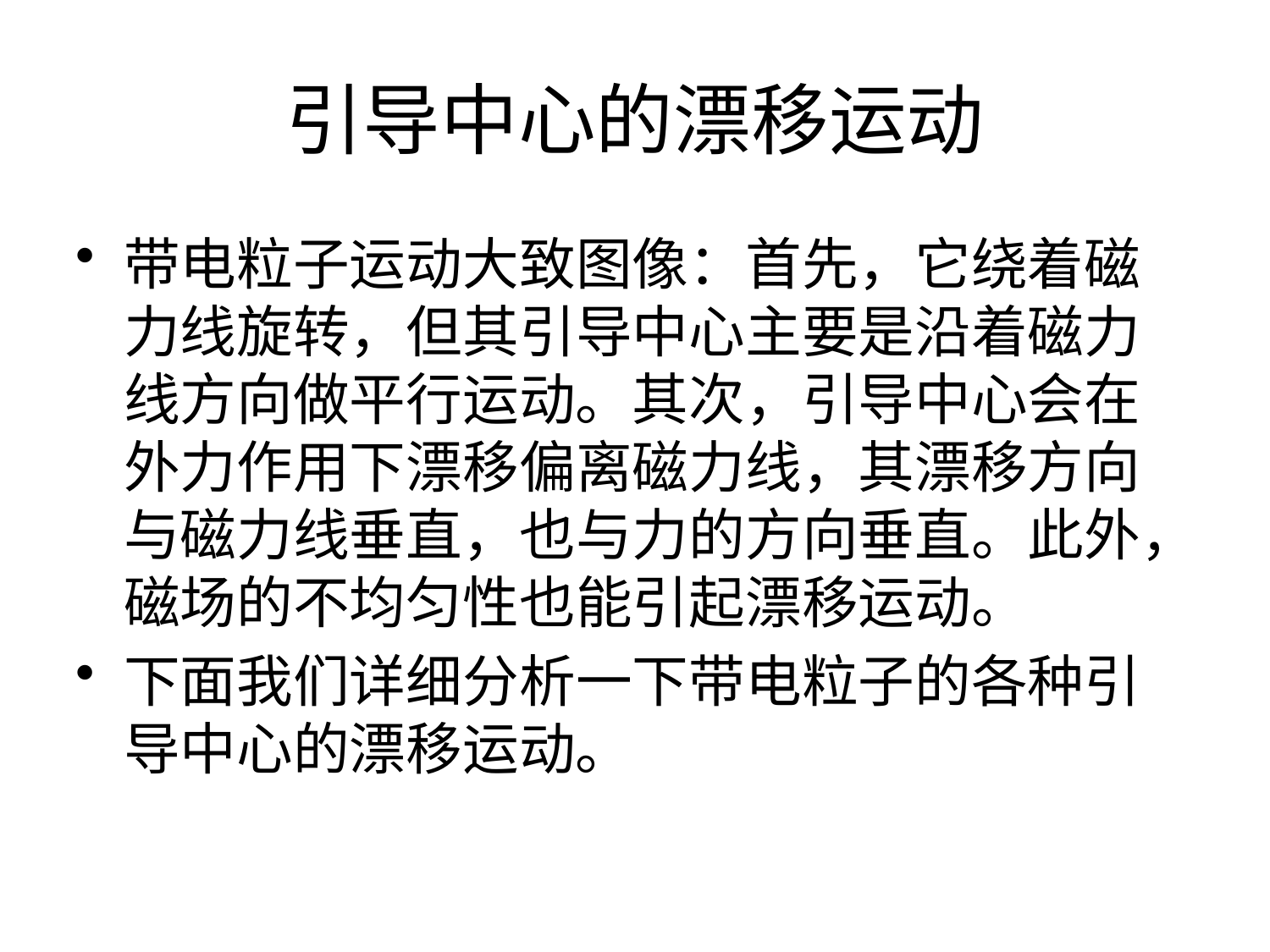

# 引导中心的漂移运动
带电粒子运动大致图像：首先，它绕着磁力线旋转，但其引导中心主要是沿着磁力线方向做平行运动。其次，引导中心会在外力作用下漂移偏离磁力线，其漂移方向与磁力线垂直，也与力的方向垂直。此外，磁场的不均匀性也能引起漂移运动。
下面我们详细分析一下带电粒子的各种引导中心的漂移运动。